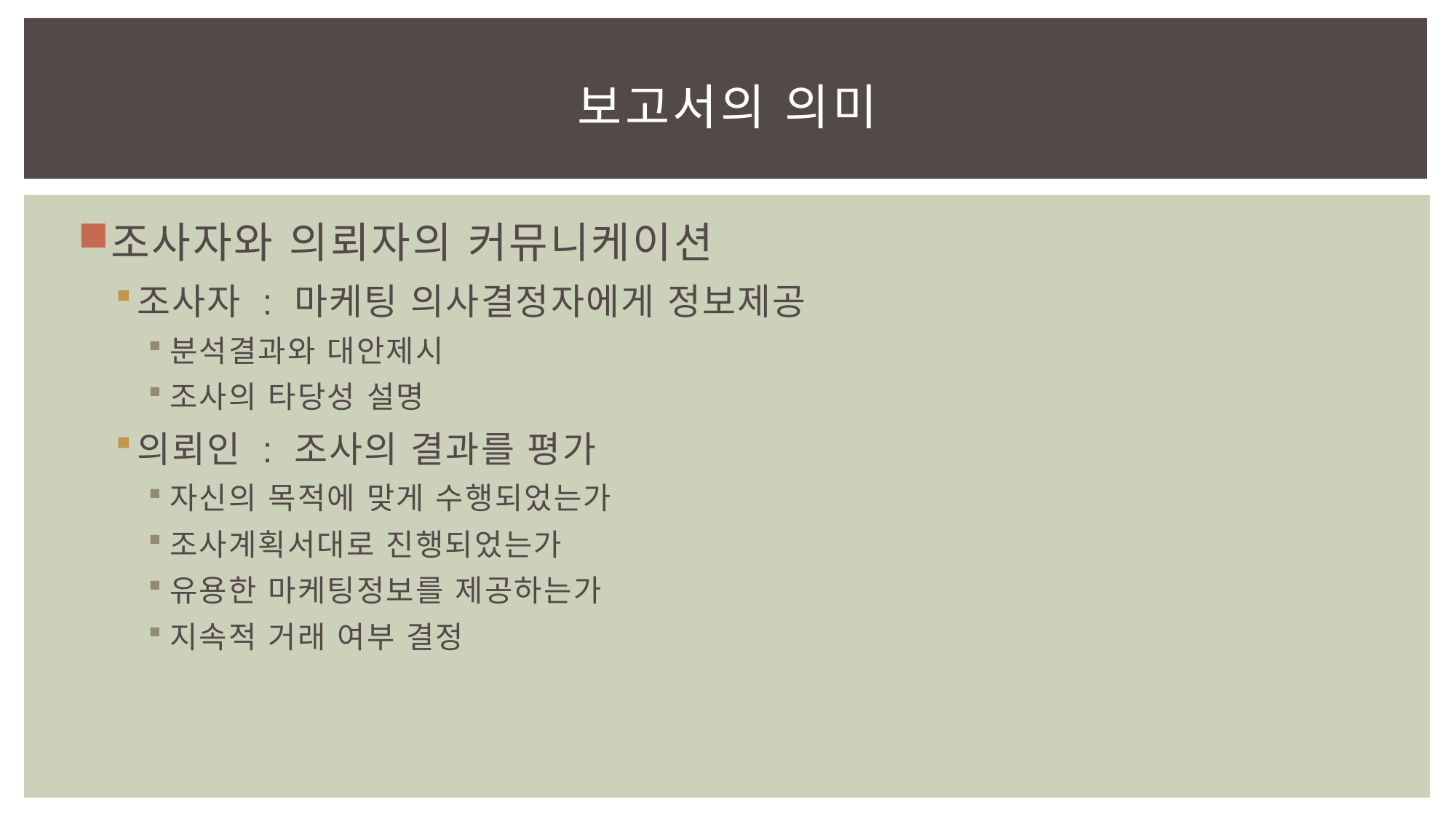

# 보고서의 의미
조사자와 의뢰자의 커뮤니케이션
조사자 : 마케팅 의사결정자에게 정보제공
분석결과와 대안제시
조사의 타당성 설명
의뢰인 : 조사의 결과를 평가
자신의 목적에 맞게 수행되었는가
조사계획서대로 진행되었는가
유용한 마케팅정보를 제공하는가
지속적 거래 여부 결정